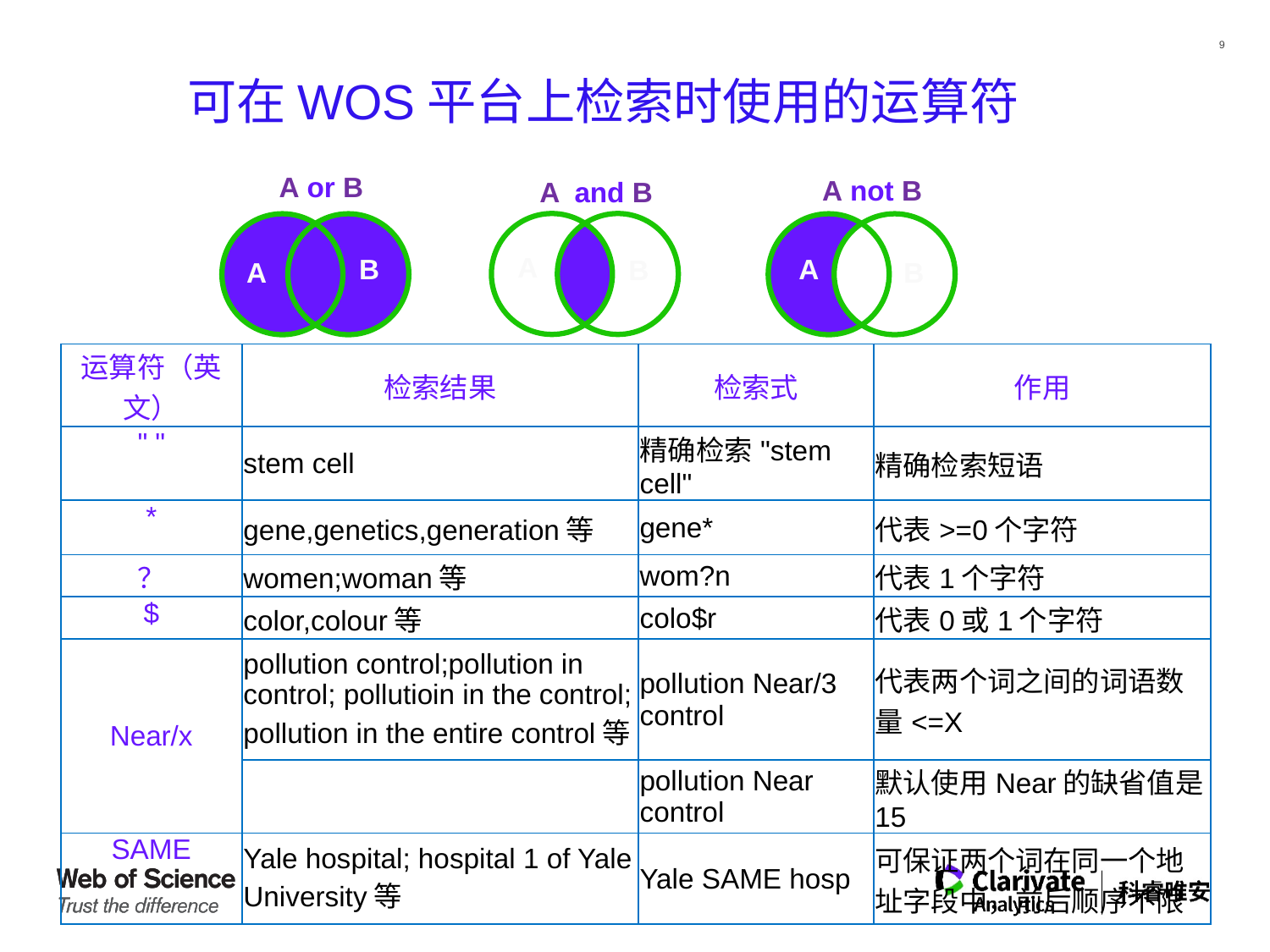

# 可在WOS平台上检索时使用的运算符
A or B
A not B
A  and B

B
A

A
B

A
B
| 运算符（英文） | 检索结果 | 检索式 | 作用 |
| --- | --- | --- | --- |
| " " | stem cell | 精确检索"stem cell" | 精确检索短语 |
| \* | gene,genetics,generation等 | gene\* | 代表>=0个字符 |
| ？ | women;woman等 | wom?n | 代表1个字符 |
| $ | color,colour等 | colo$r | 代表0或1个字符 |
| Near/x | pollution control;pollution in control; pollutioin in the control; pollution in the entire control等 | pollution Near/3 control | 代表两个词之间的词语数量<=X |
|  |  | pollution Near control | 默认使用Near的缺省值是15 |
| SAME | Yale hospital; hospital 1 of Yale University等 | Yale SAME hosp | 可保证两个词在同一个地址字段中，前后顺序不限 |